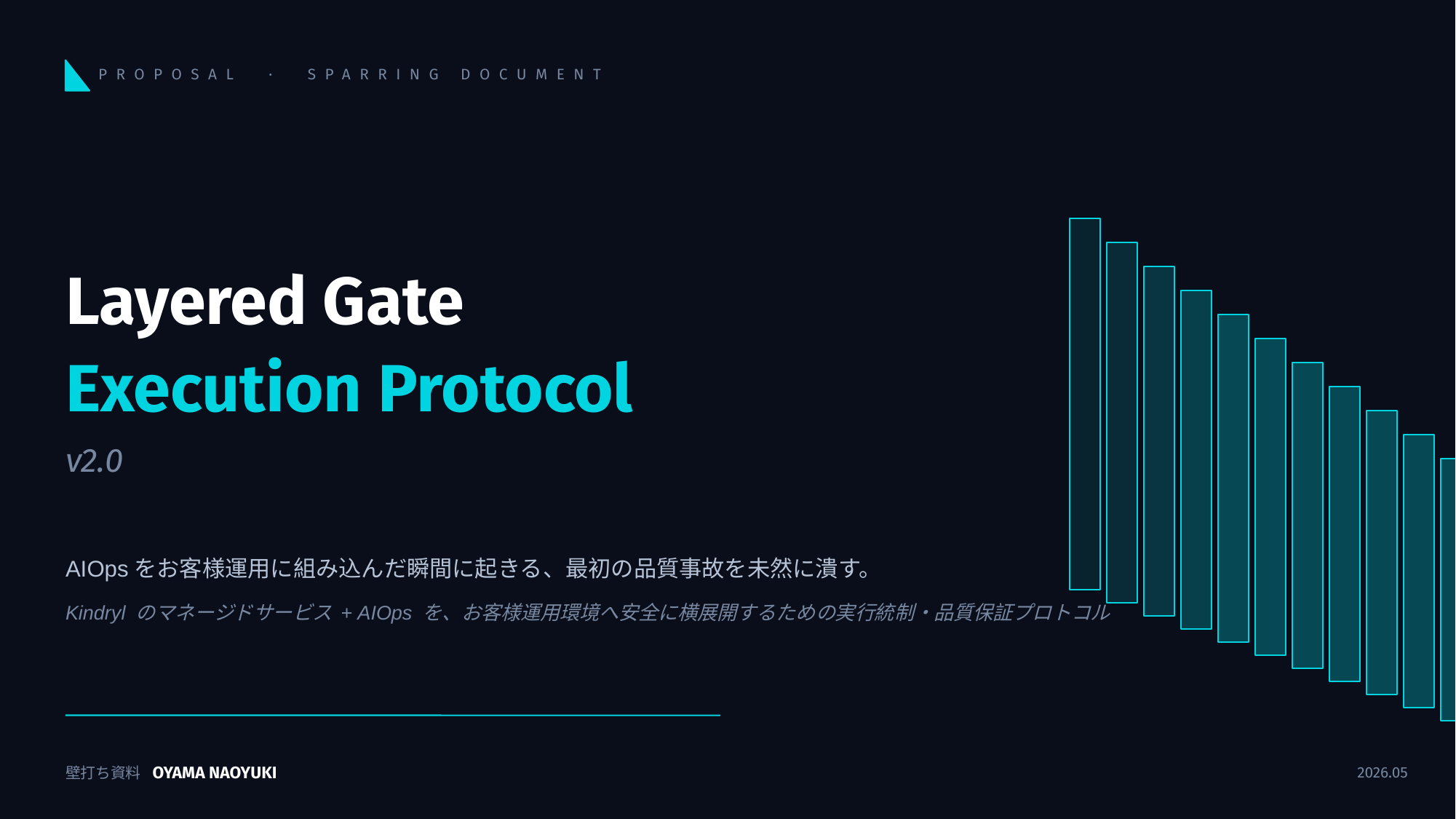

PROPOSAL  ·  SPARRING DOCUMENT

Layered Gate

Execution Protocol

v2.0

AIOpsをお客様運用に組み込んだ瞬間に起きる、最初の品質事故を未然に潰す。
Kindryl のマネージドサービス + AIOps を、お客様運用環境へ安全に横展開するための実行統制・品質保証プロトコル

壁打ち資料  OYAMA NAOYUKI
2026.05